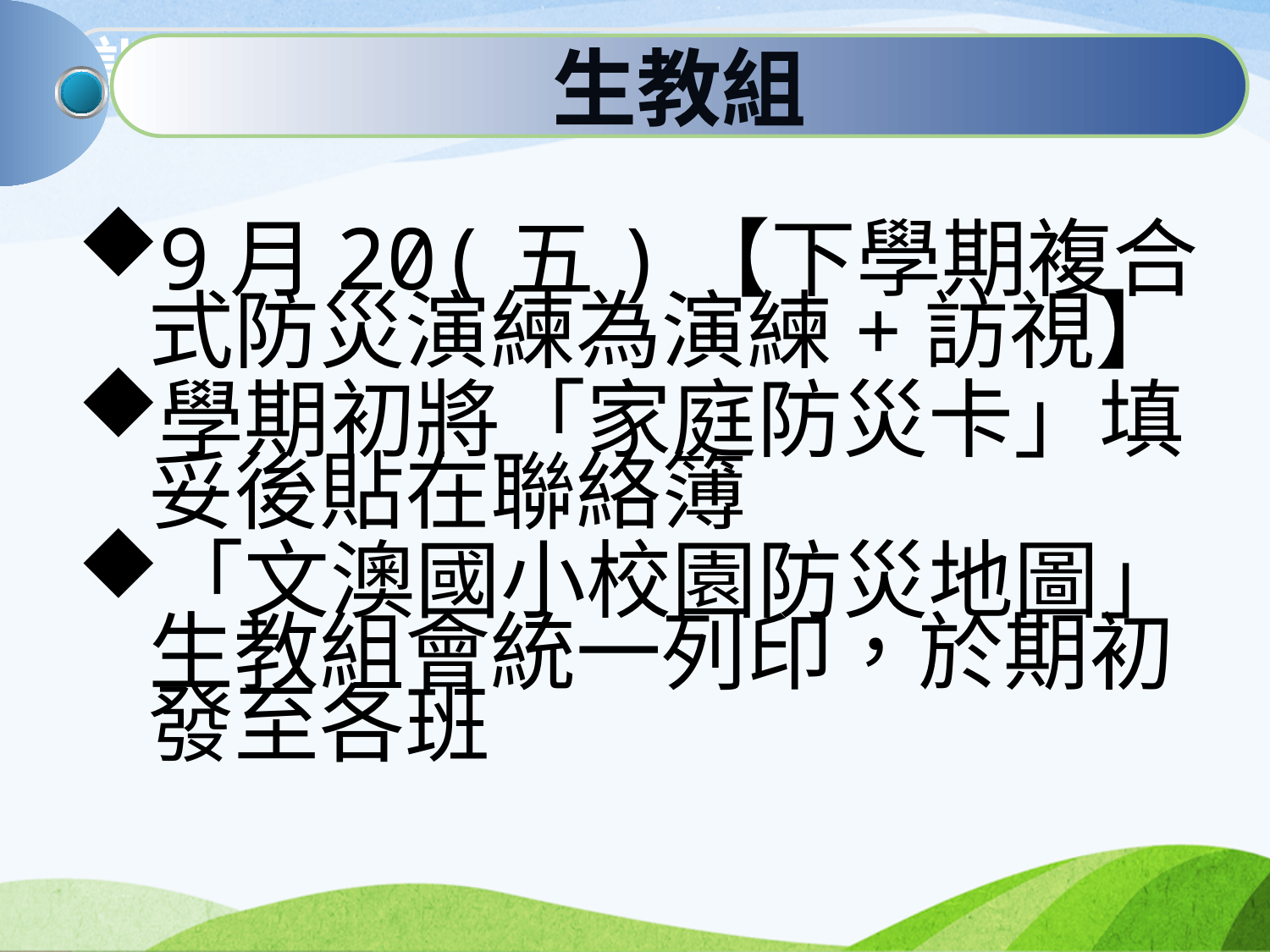

訓育組
生教組

9月20(五)【下學期複合式防災演練為演練+訪視】
學期初將「家庭防災卡」填妥後貼在聯絡簿
「文澳國小校園防災地圖」生教組會統一列印，於期初發至各班